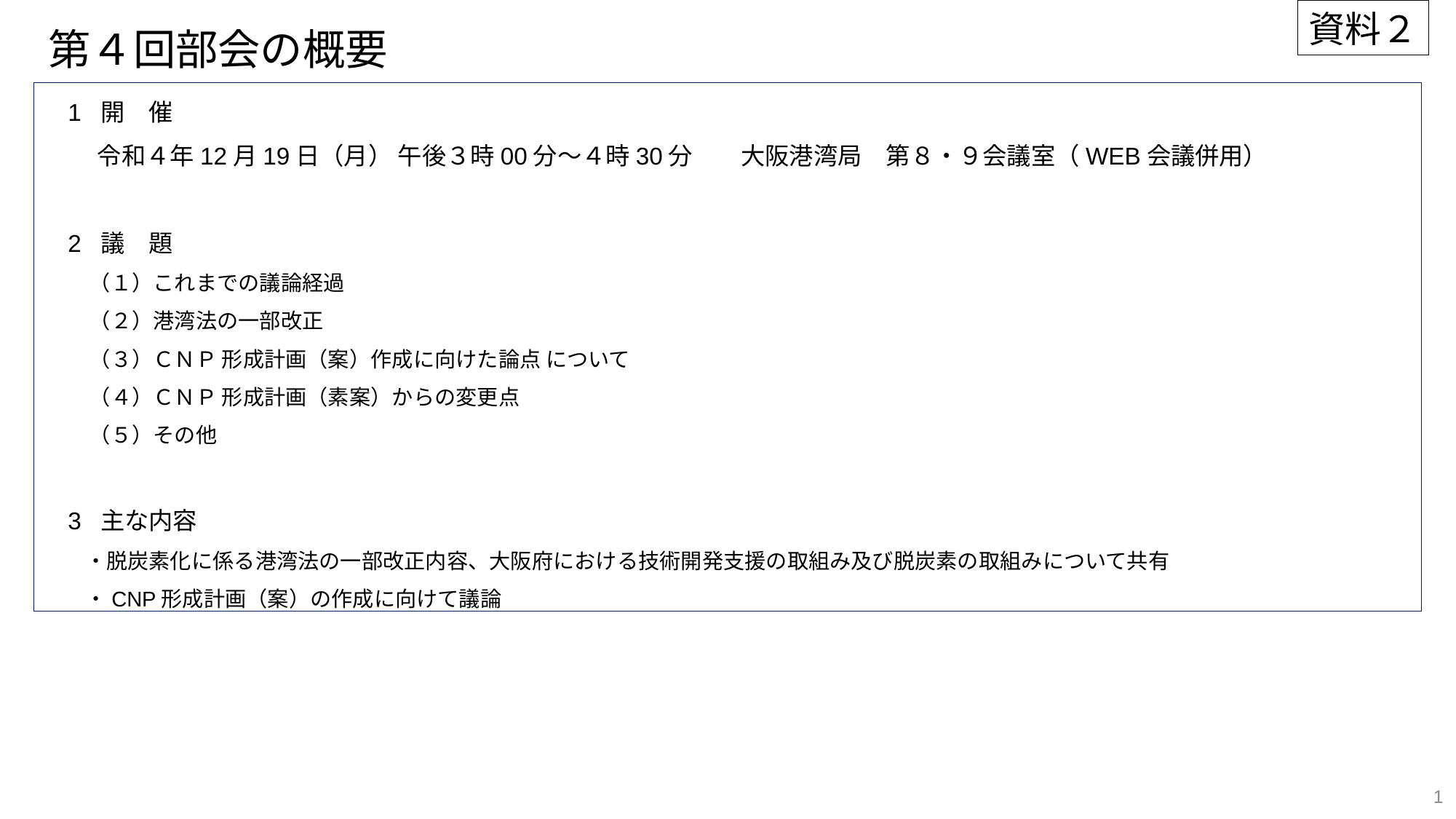

資料２
第４回部会の概要
1  開　催
　 令和４年12月19日（月） 午後３時00分～４時30分　　大阪港湾局　第８・９会議室（WEB会議併用）

2  議　題
（１）これまでの議論経過
（２）港湾法の一部改正
（３）ＣＮＰ 形成計画（案）作成に向けた論点 について
（４）ＣＮＰ 形成計画（素案）からの変更点
（５）その他

3  主な内容
・脱炭素化に係る港湾法の一部改正内容、大阪府における技術開発支援の取組み及び脱炭素の取組みについて共有
・CNP形成計画（案）の作成に向けて議論
1